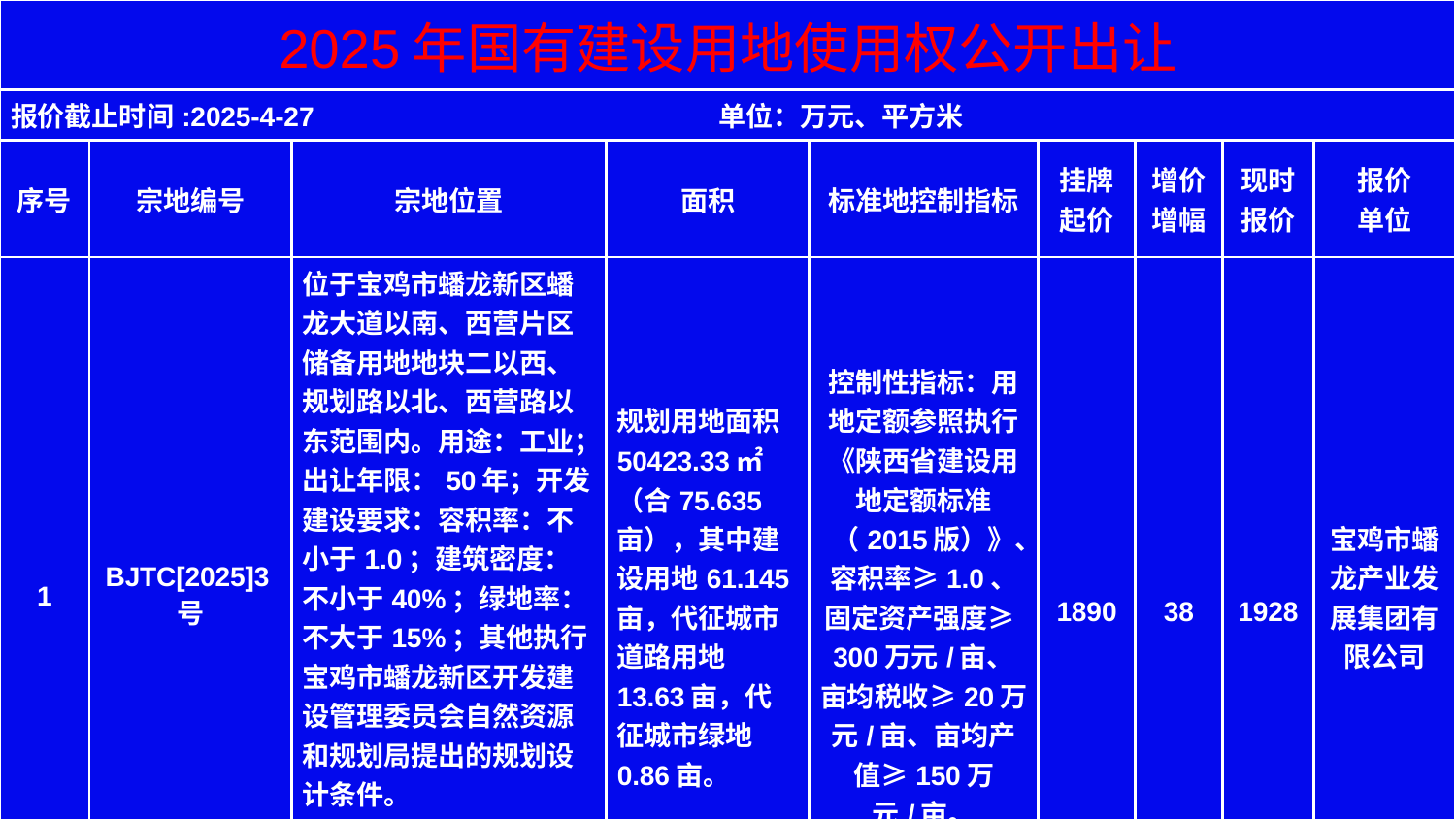

| 2025年国有建设用地使用权公开出让 |  |  |  |  |  |  |  |  |
| --- | --- | --- | --- | --- | --- | --- | --- | --- |
| 报价截止时间:2025-4-27 单位：万元、平方米 |  |  |  |  |  |  |  |  |
| 序号 | 宗地编号 | 宗地位置 | 面积 | 标准地控制指标 | 挂牌 起价 | 增价 增幅 | 现时 报价 | 报价 单位 |
| 1 | BJTC[2025]3号 | 位于宝鸡市蟠龙新区蟠龙大道以南、西营片区储备用地地块二以西、规划路以北、西营路以东范围内。用途：工业；出让年限：50年；开发建设要求：容积率：不小于1.0；建筑密度：不小于40%；绿地率：不大于15%；其他执行宝鸡市蟠龙新区开发建设管理委员会自然资源和规划局提出的规划设计条件。 | 规划用地面积50423.33㎡（合75.635亩），其中建设用地61.145亩，代征城市道路用地13.63亩，代征城市绿地0.86亩。 | 控制性指标：用地定额参照执行《陕西省建设用地定额标准（2015版）》、容积率≥1.0、固定资产强度≥300万元/亩、亩均税收≥20万元/亩、亩均产值≥150万元/亩。 | 1890 | 38 | 1928 | 宝鸡市蟠龙产业发展集团有限公司 |
| 宝鸡市自然资源和规划局 宝鸡市公共资源交易中心 |  |  |  |  |  |  |  |  |